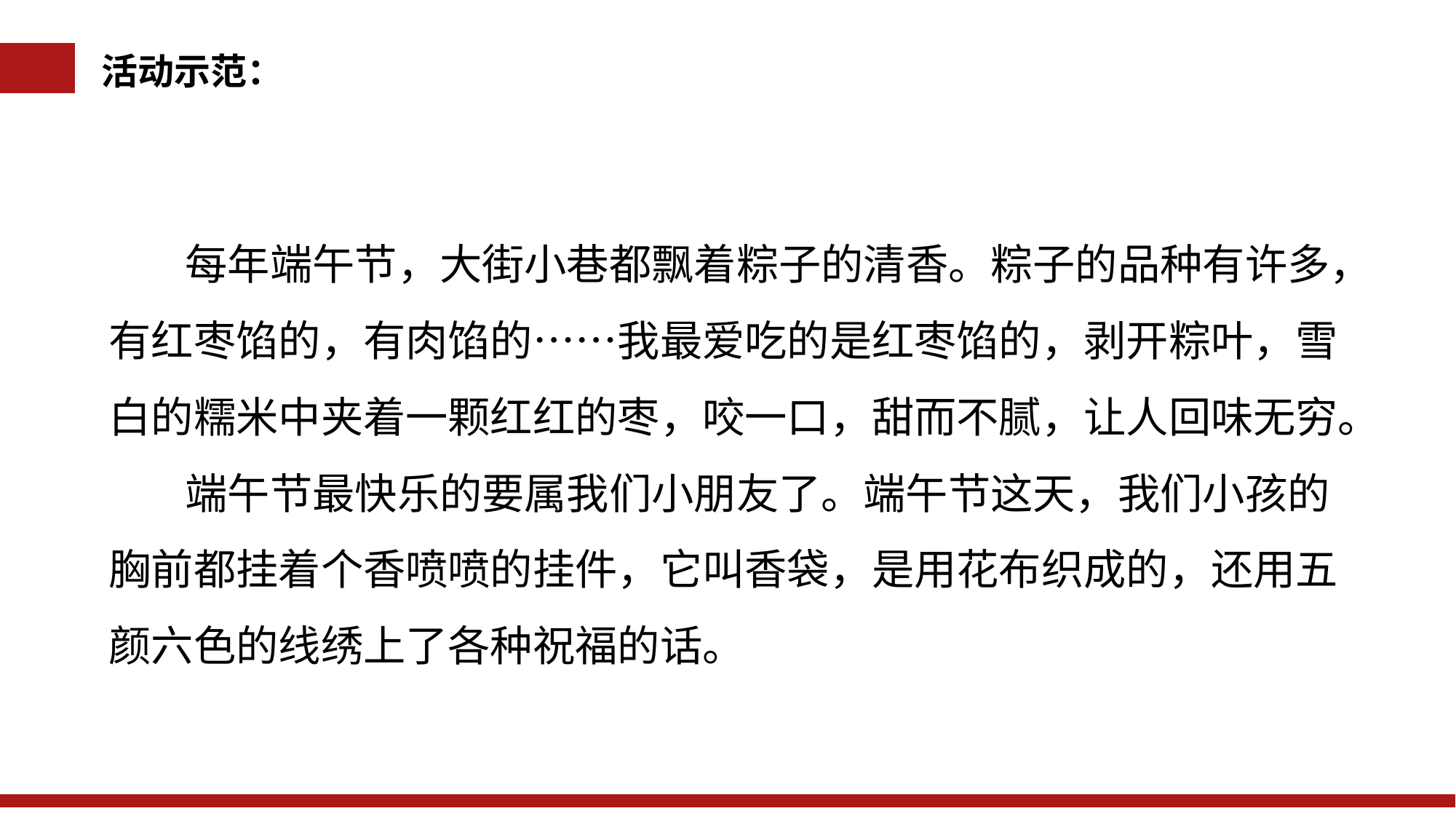

活动示范：
       每年端午节，大街小巷都飘着粽子的清香。粽子的品种有许多，有红枣馅的，有肉馅的……我最爱吃的是红枣馅的，剥开粽叶，雪白的糯米中夹着一颗红红的枣，咬一口，甜而不腻，让人回味无穷。
       端午节最快乐的要属我们小朋友了。端午节这天，我们小孩的胸前都挂着个香喷喷的挂件，它叫香袋，是用花布织成的，还用五颜六色的线绣上了各种祝福的话。